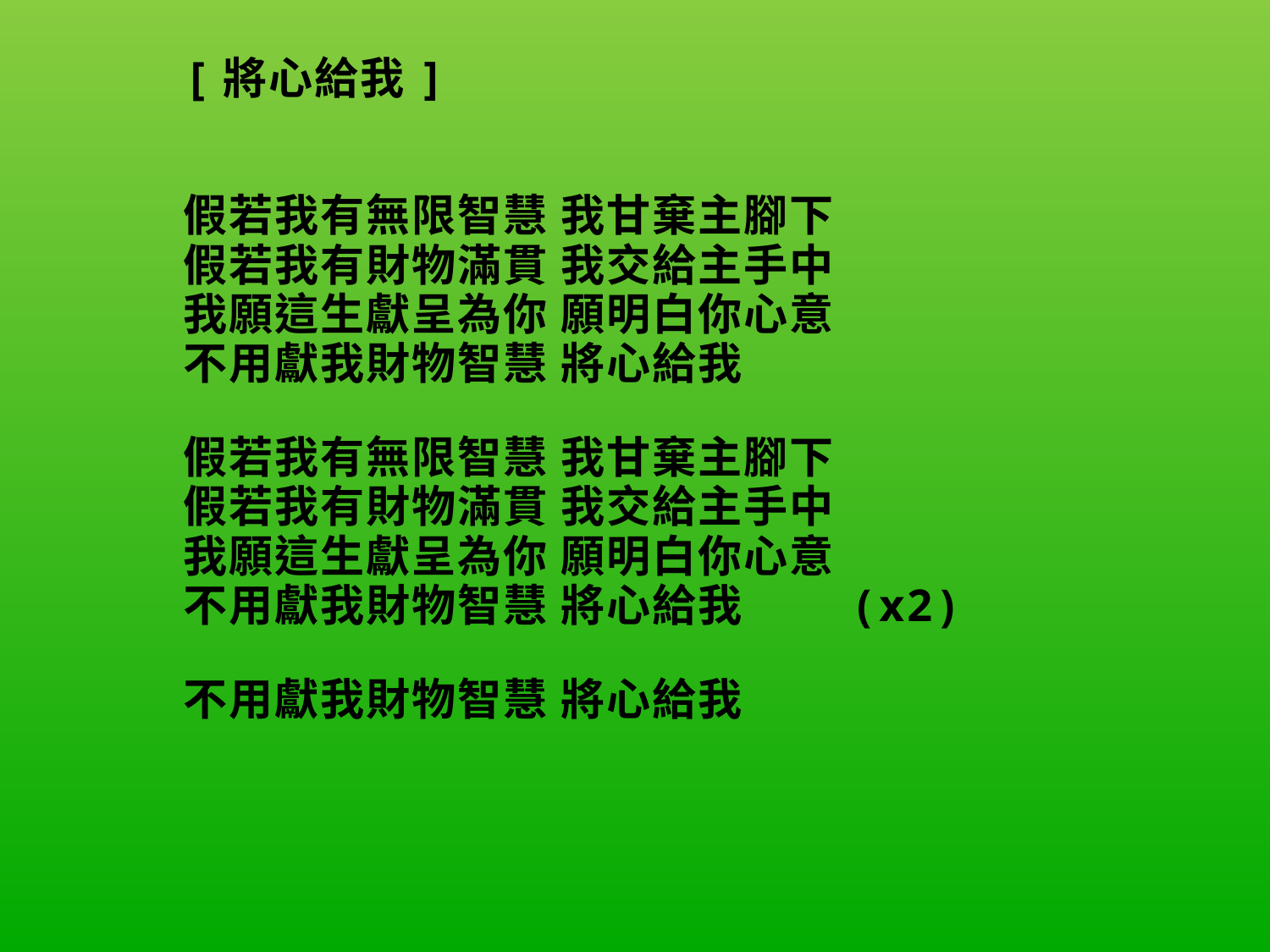

| [將心給我]     假若我有無限智慧 我甘棄主腳下 假若我有財物滿貫 我交給主手中 我願這生獻呈為你 願明白你心意 不用獻我財物智慧 將心給我   假若我有無限智慧 我甘棄主腳下 假若我有財物滿貫 我交給主手中 我願這生獻呈為你 願明白你心意 不用獻我財物智慧 將心給我 (x2)   不用獻我財物智慧 將心給我 |
| --- |